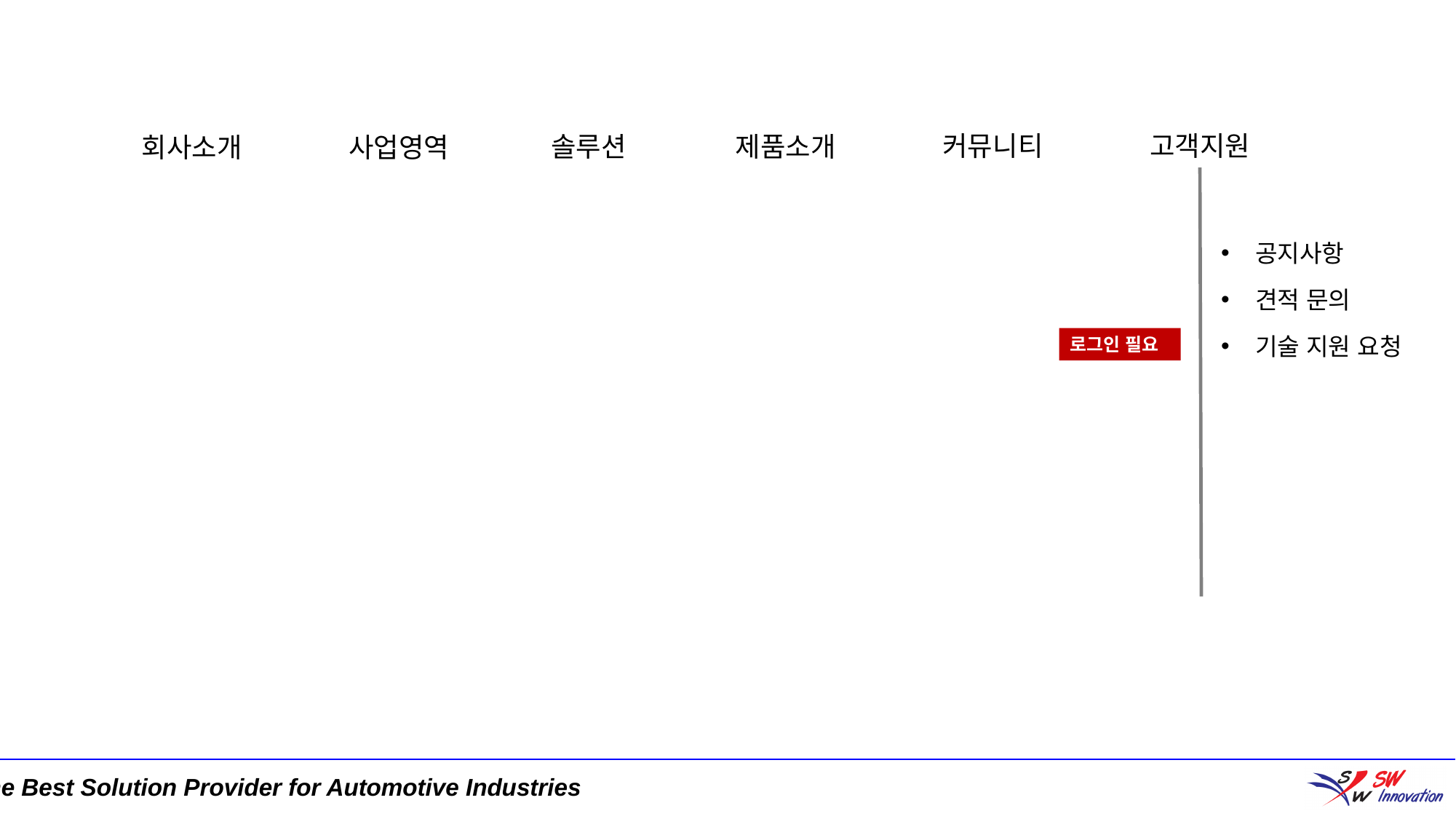

커뮤니티
고객지원
솔루션
제품소개
회사소개
사업영역
공지사항
견적 문의
기술 지원 요청
로그인 필요